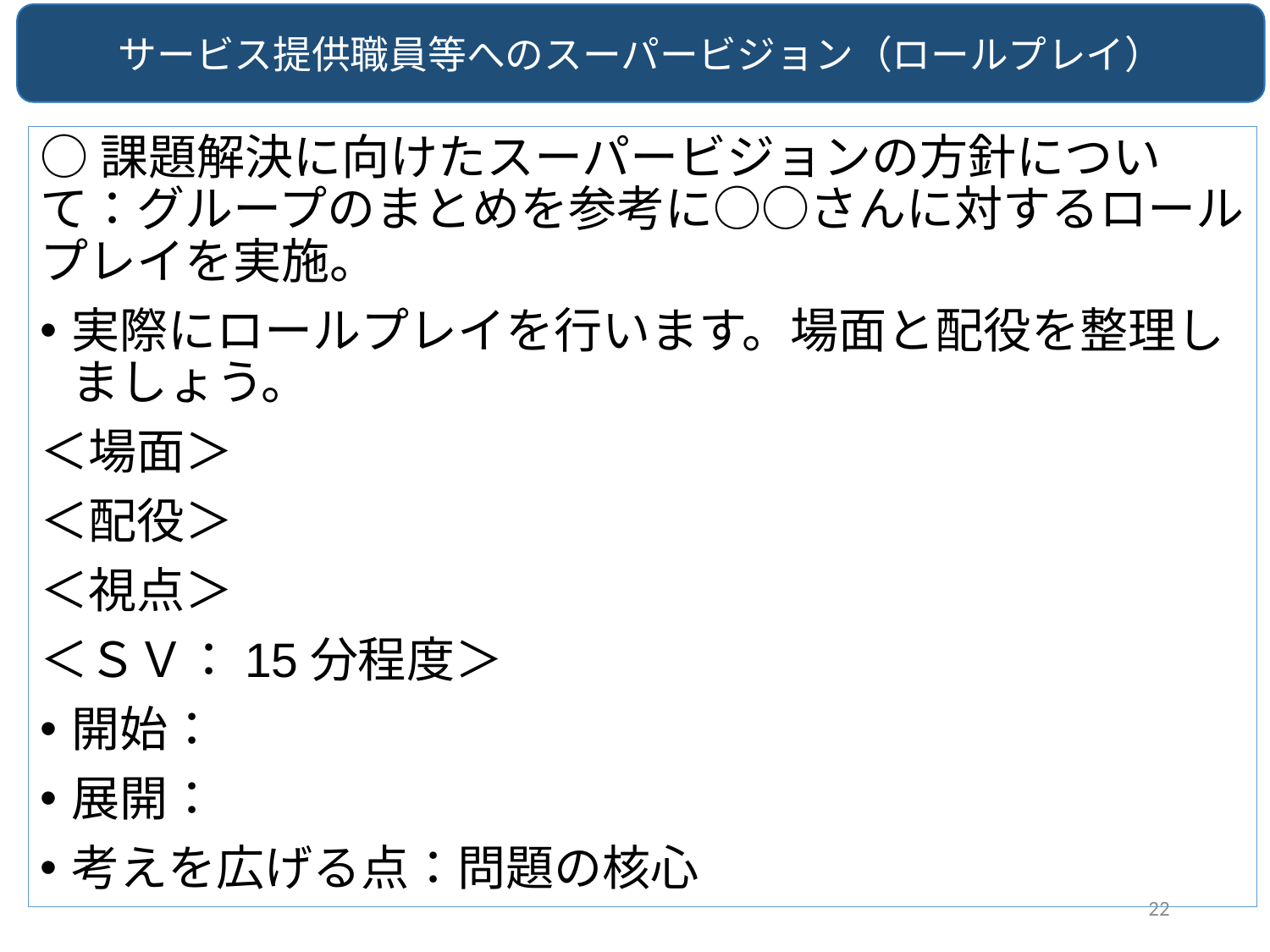

サービス提供職員等へのスーパービジョン（ロールプレイ）
○課題解決に向けたスーパービジョンの方針について：グループのまとめを参考に○○さんに対するロールプレイを実施。
実際にロールプレイを行います。場面と配役を整理しましょう。
＜場面＞
＜配役＞
＜視点＞
＜ＳＶ：15分程度＞
開始：
展開：
考えを広げる点：問題の核心
22